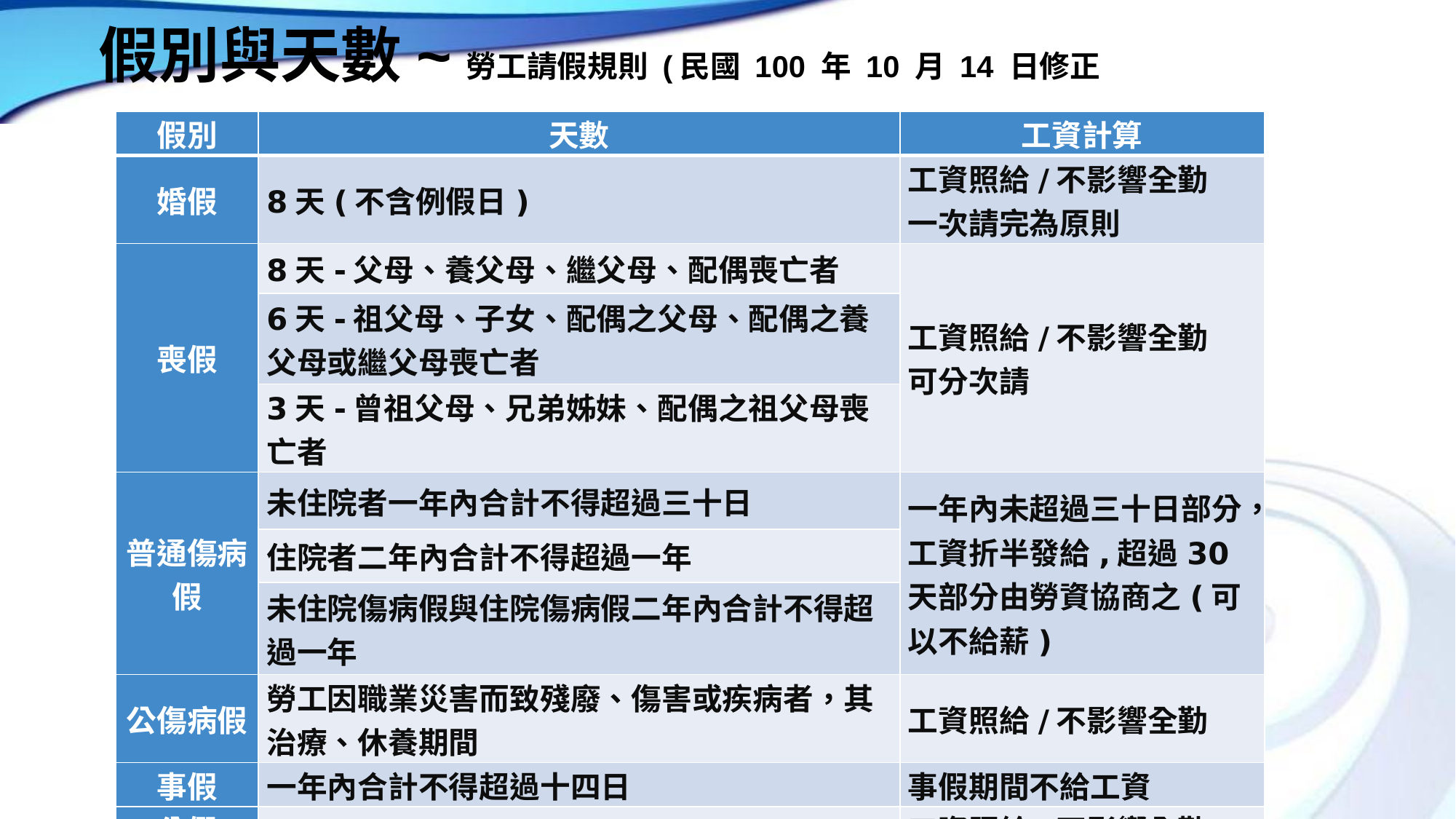

# 假別與天數~勞工請假規則 (民國 100 年 10 月 14 日修正
| 假別 | 天數 | 工資計算 |
| --- | --- | --- |
| 婚假 | 8天(不含例假日) | 工資照給/不影響全勤 一次請完為原則 |
| 喪假 | 8天-父母、養父母、繼父母、配偶喪亡者 | 工資照給/不影響全勤 可分次請 |
|  | 6天-祖父母、子女、配偶之父母、配偶之養父母或繼父母喪亡者 |  |
|  | 3天-曾祖父母、兄弟姊妹、配偶之祖父母喪亡者 |  |
| 普通傷病假 | 未住院者一年內合計不得超過三十日 | 一年內未超過三十日部分，工資折半發給,超過30天部分由勞資協商之(可以不給薪) |
|  | 住院者二年內合計不得超過一年 |  |
|  | 未住院傷病假與住院傷病假二年內合計不得超過一年 |  |
| 公傷病假 | 勞工因職業災害而致殘廢、傷害或疾病者，其治療、休養期間 | 工資照給/不影響全勤 |
| 事假 | 一年內合計不得超過十四日 | 事假期間不給工資 |
| 公假 |  | 工資照給/不影響全勤 |